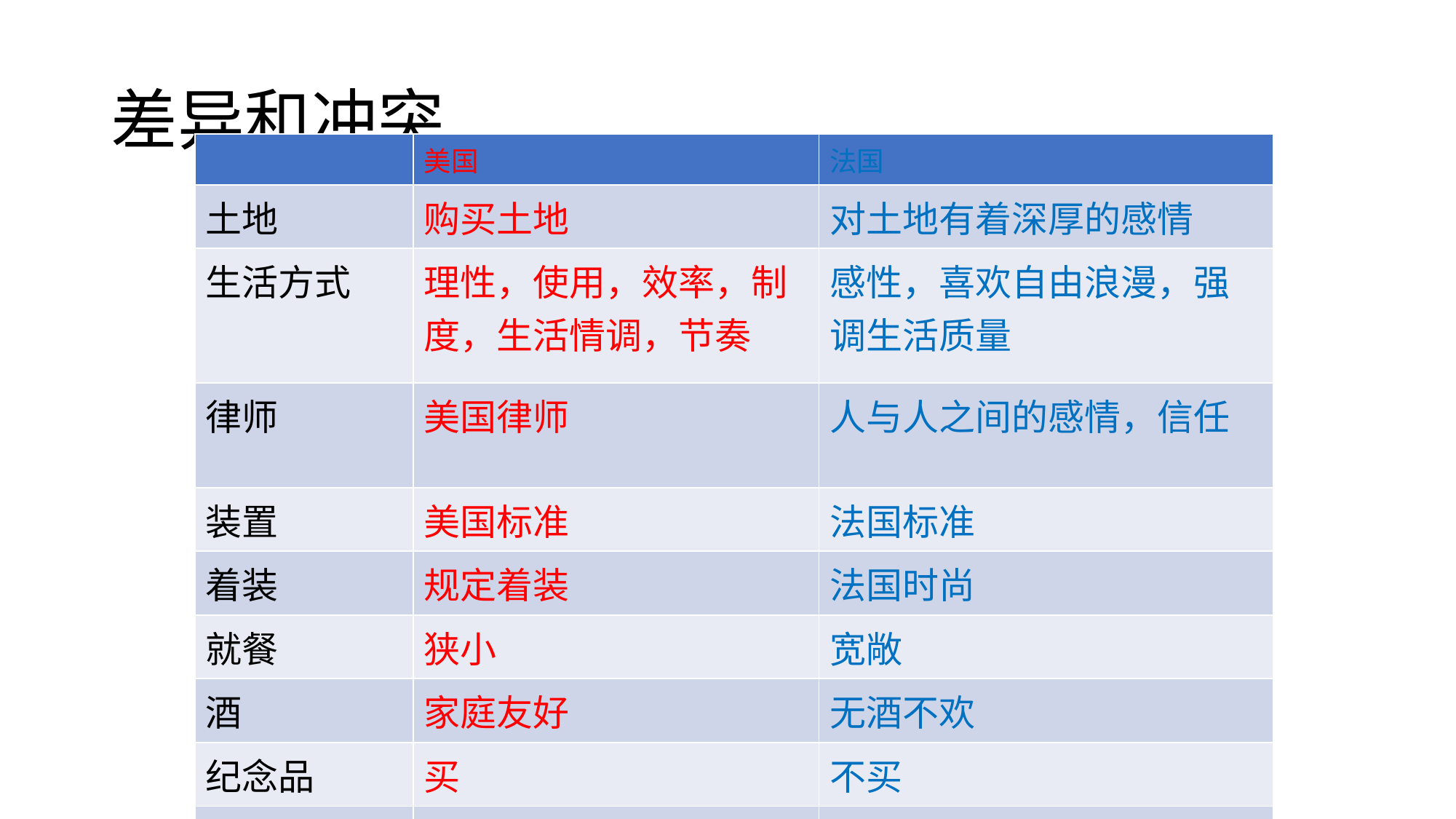

# 差异和冲突
|  | 美国 | 法国 |
| --- | --- | --- |
| 土地 | 购买土地 | 对土地有着深厚的感情 |
| 生活方式 | 理性，使用，效率，制度，生活情调，节奏 | 感性，喜欢自由浪漫，强调生活质量 |
| 律师 | 美国律师 | 人与人之间的感情，信任 |
| 装置 | 美国标准 | 法国标准 |
| 着装 | 规定着装 | 法国时尚 |
| 就餐 | 狭小 | 宽敞 |
| 酒 | 家庭友好 | 无酒不欢 |
| 纪念品 | 买 | 不买 |
| 住宾馆 | 几晚 | 住一晚 |